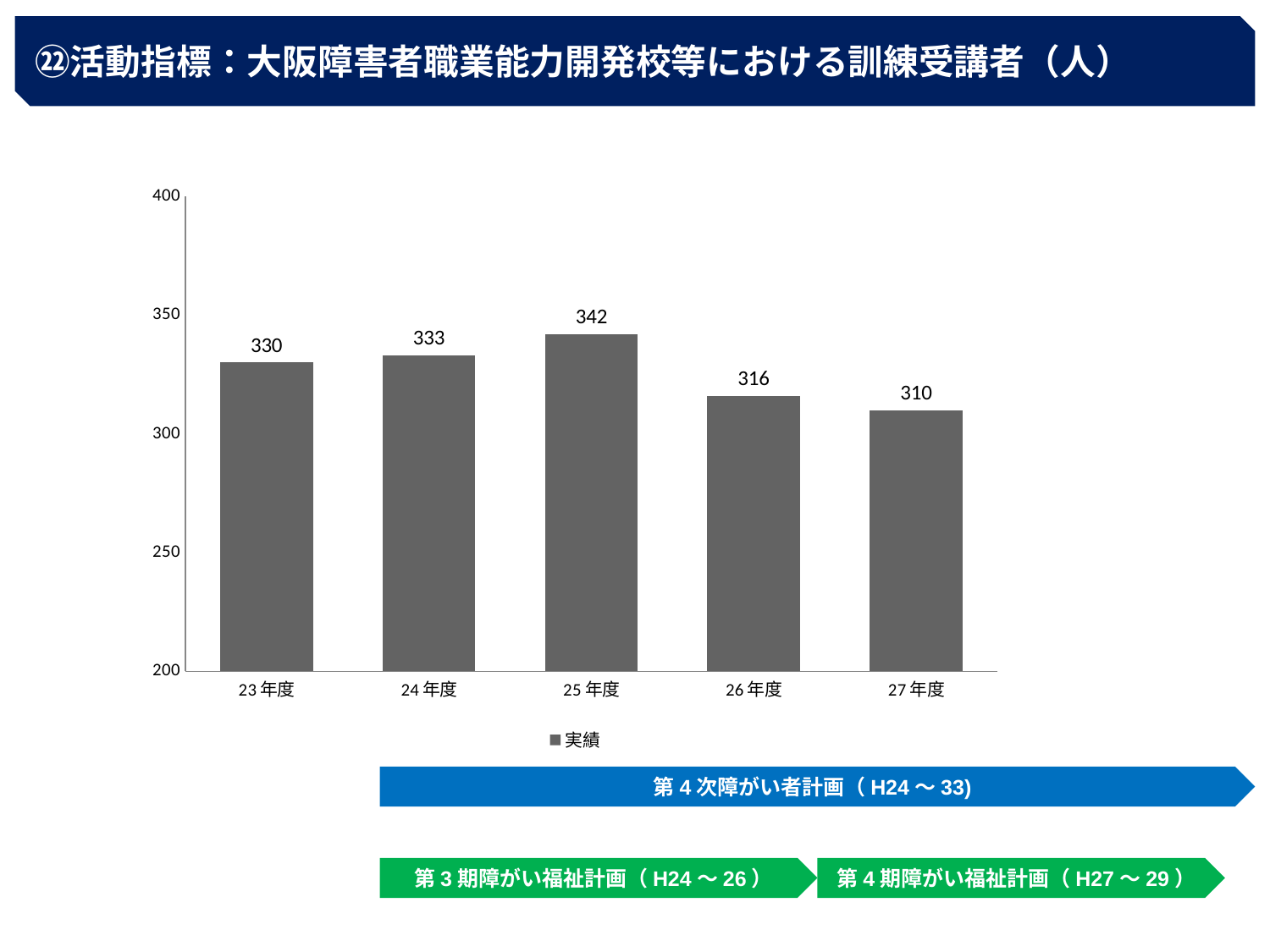

㉒活動指標：大阪障害者職業能力開発校等における訓練受講者（人）

### Chart

| Category | 実績 |
|---|---|
| 23年度 | 330.0 |
| 24年度 | 333.0 |
| 25年度 | 342.0 |
| 26年度 | 316.0 |
| 27年度 | 310.0 |
第4次障がい者計画（H24～33)
第3期障がい福祉計画（H24～26）
第4期障がい福祉計画（H27～29）